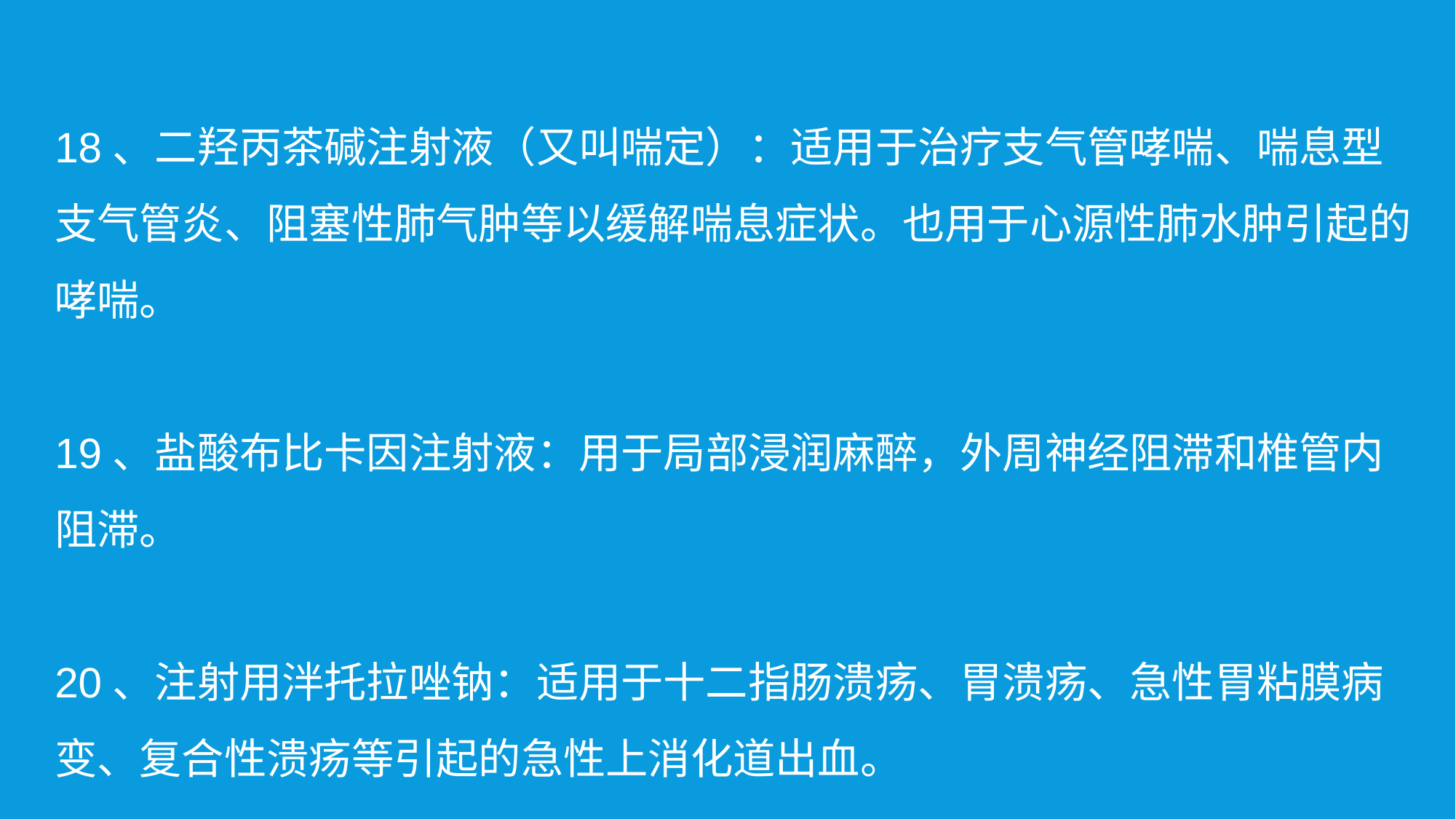

18、二羟丙茶碱注射液（又叫喘定）：适用于治疗支气管哮喘、喘息型支气管炎、阻塞性肺气肿等以缓解喘息症状。也用于心源性肺水肿引起的哮喘。

19、盐酸布比卡因注射液：用于局部浸润麻醉，外周神经阻滞和椎管内阻滞。

20、注射用泮托拉唑钠：适用于十二指肠溃疡、胃溃疡、急性胃粘膜病变、复合性溃疡等引起的急性上消化道出血。